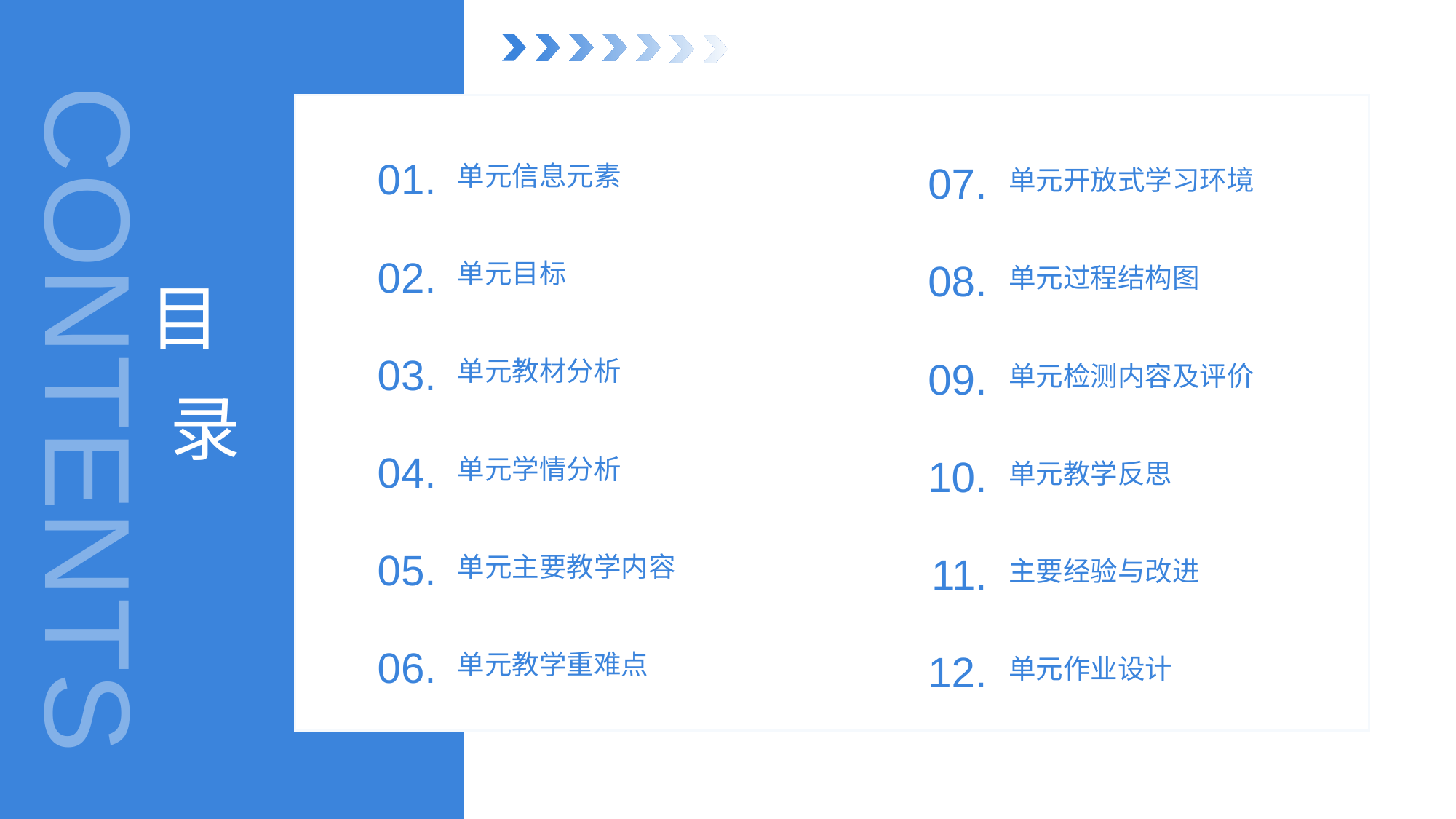

单元信息元素
单元开放式学习环境
01.
07.
单元目标
单元过程结构图
02.
08.
目
录
单元教材分析
单元检测内容及评价
03.
CONTENTS
09.
单元学情分析
单元教学反思
04.
10.
单元主要教学内容
主要经验与改进
05.
11.
单元教学重难点
单元作业设计
06.
12.